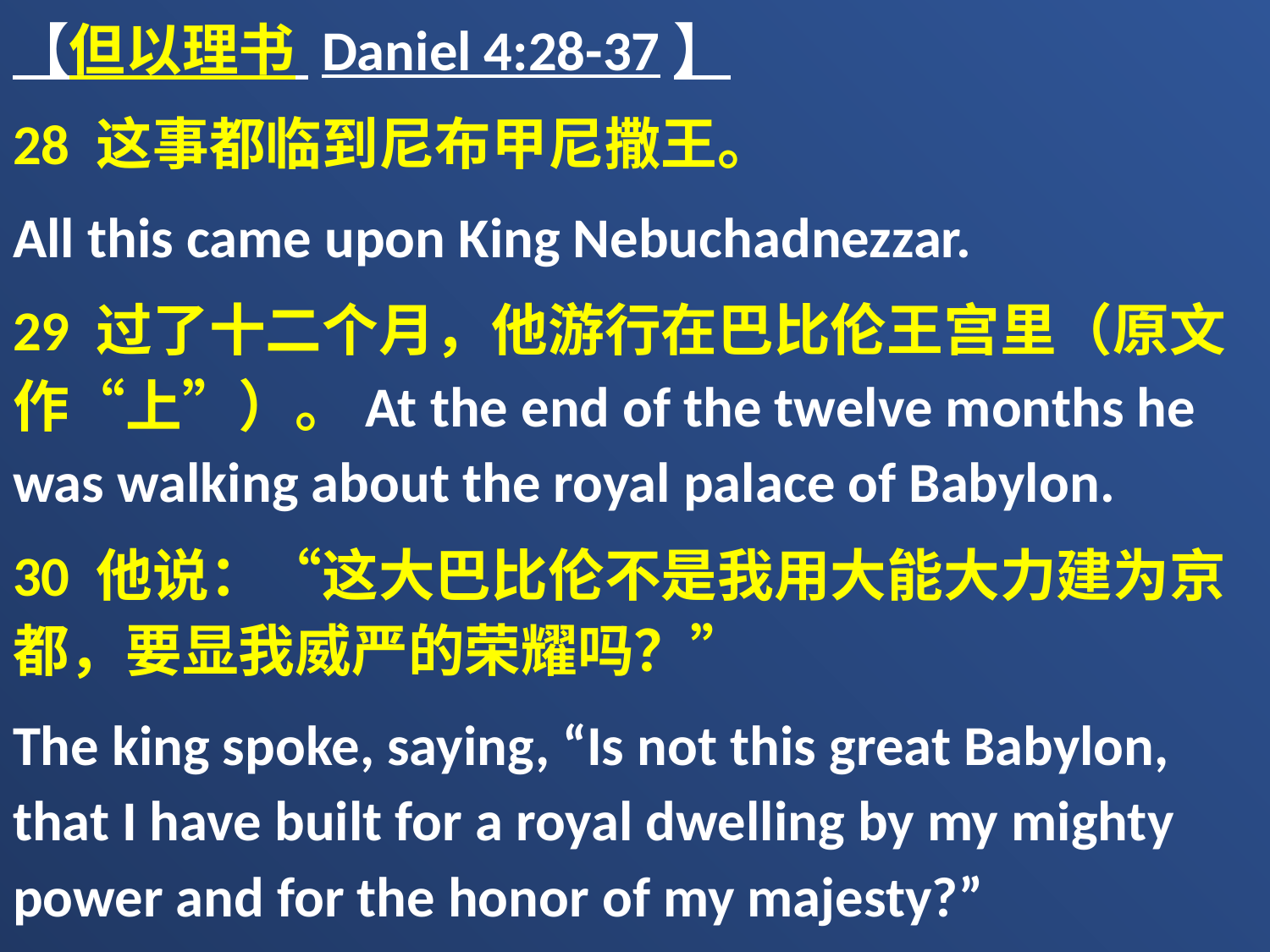

【但以理书 Daniel 4:28-37】
28 这事都临到尼布甲尼撒王。
All this came upon King Nebuchadnezzar.
29 过了十二个月，他游行在巴比伦王宫里（原文作“上”）。At the end of the twelve months he was walking about the royal palace of Babylon.
30 他说：“这大巴比伦不是我用大能大力建为京都，要显我威严的荣耀吗？”
The king spoke, saying, “Is not this great Babylon, that I have built for a royal dwelling by my mighty power and for the honor of my majesty?”